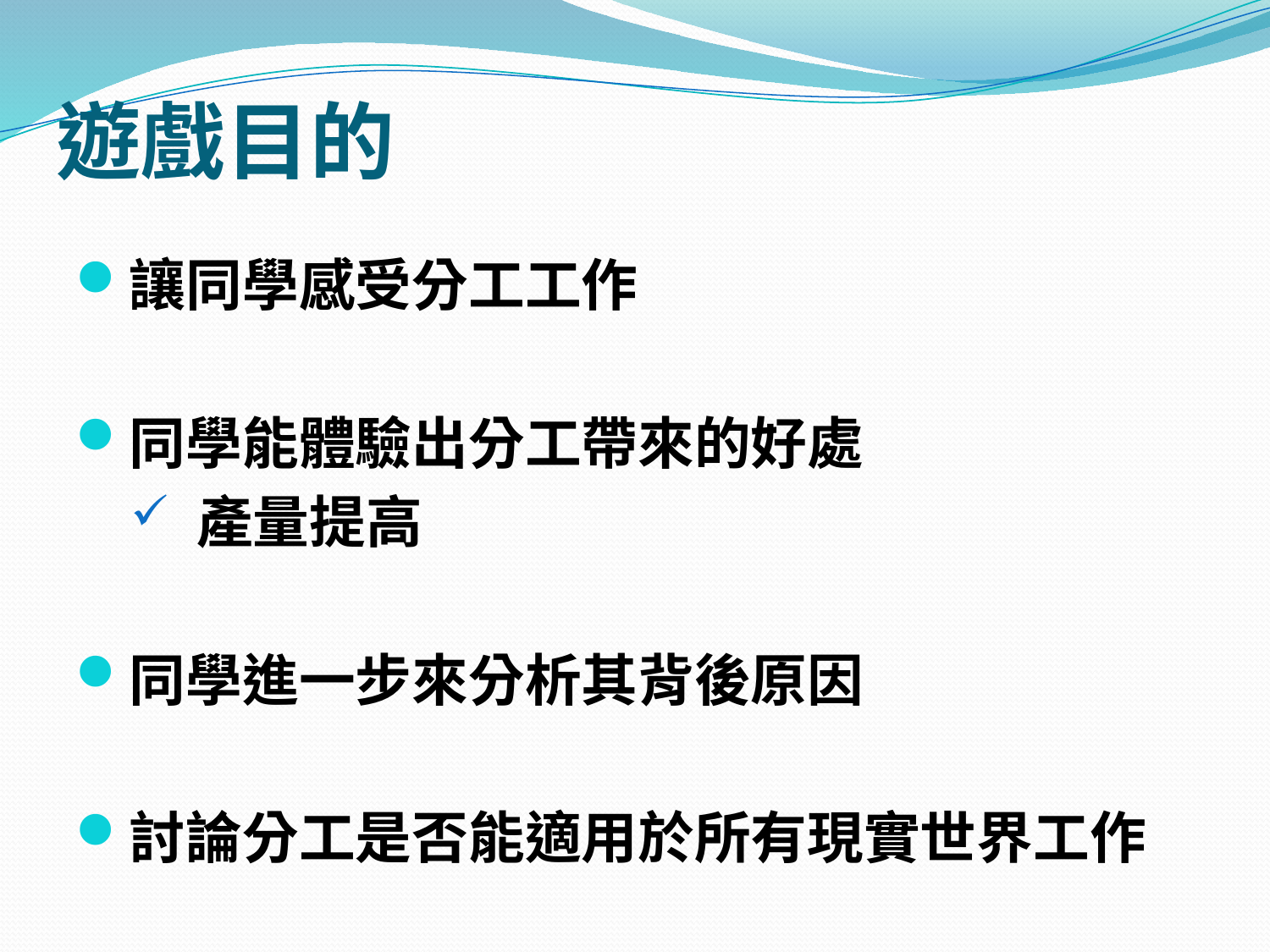

# 遊戲目的
讓同學感受分工工作

同學能體驗出分工帶來的好處
 產量提高

同學進一步來分析其背後原因

討論分工是否能適用於所有現實世界工作